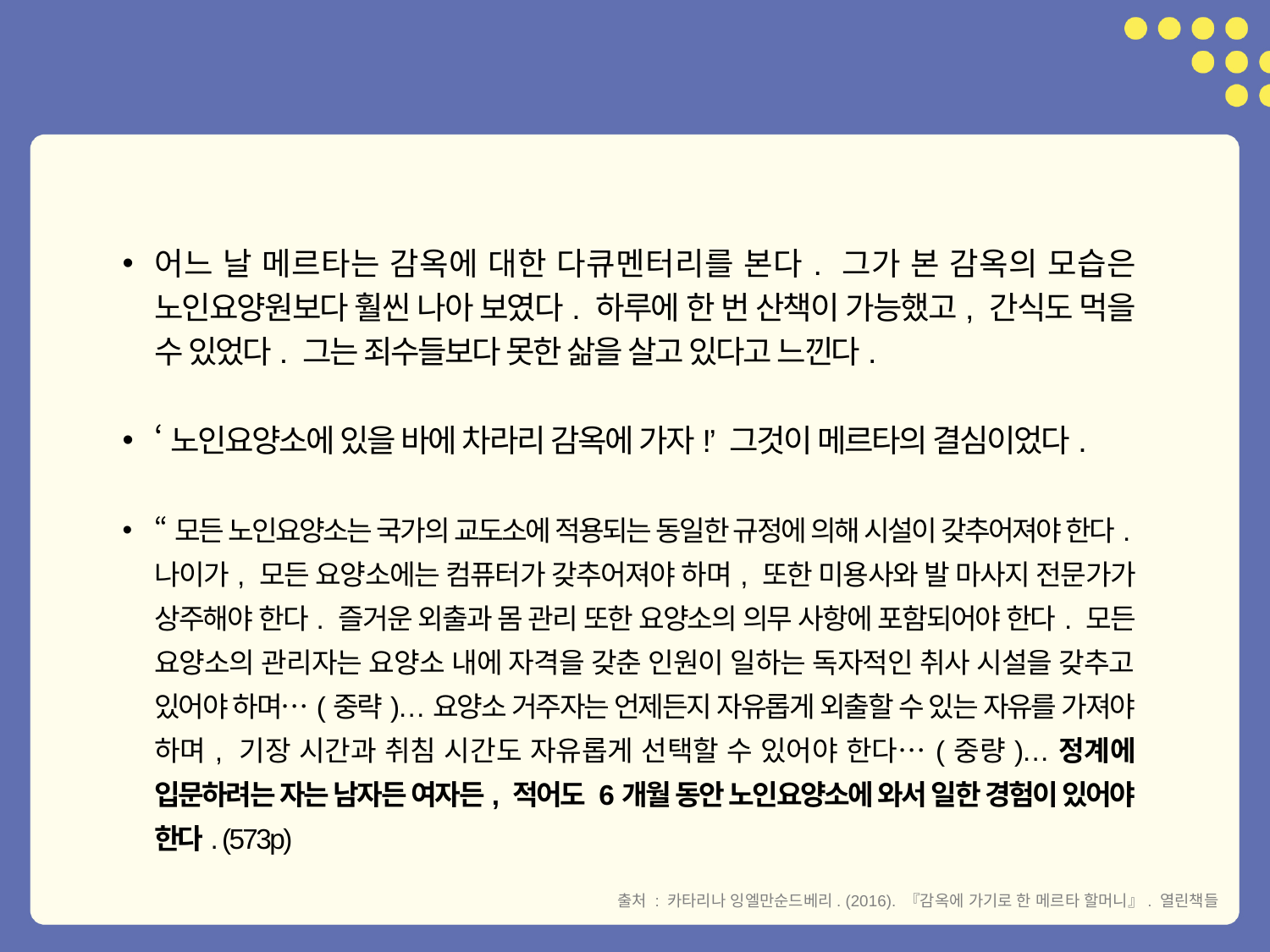

2. 감옥에 가기로 한 메르타 할머니
어느 날 메르타는 감옥에 대한 다큐멘터리를 본다. 그가 본 감옥의 모습은 노인요양원보다 훨씬 나아 보였다. 하루에 한 번 산책이 가능했고, 간식도 먹을 수 있었다. 그는 죄수들보다 못한 삶을 살고 있다고 느낀다.

‘노인요양소에 있을 바에 차라리 감옥에 가자!’ 그것이 메르타의 결심이었다.

“모든 노인요양소는 국가의 교도소에 적용되는 동일한 규정에 의해 시설이 갖추어져야 한다.  나이가, 모든 요양소에는 컴퓨터가 갖추어져야 하며, 또한 미용사와 발 마사지 전문가가 상주해야 한다. 즐거운 외출과 몸 관리 또한 요양소의 의무 사항에 포함되어야 한다. 모든 요양소의 관리자는 요양소 내에 자격을 갖춘 인원이 일하는 독자적인 취사 시설을 갖추고 있어야 하며…(중략)…요양소 거주자는 언제든지 자유롭게 외출할 수 있는 자유를 가져야 하며, 기장 시간과 취침 시간도 자유롭게 선택할 수 있어야 한다…(중량)…정계에 입문하려는 자는 남자든 여자든, 적어도 6개월 동안 노인요양소에 와서 일한 경험이 있어야 한다. (573p)
출처 : 카타리나 잉엘만순드베리. (2016). 『감옥에 가기로 한 메르타 할머니』. 열린책들

6